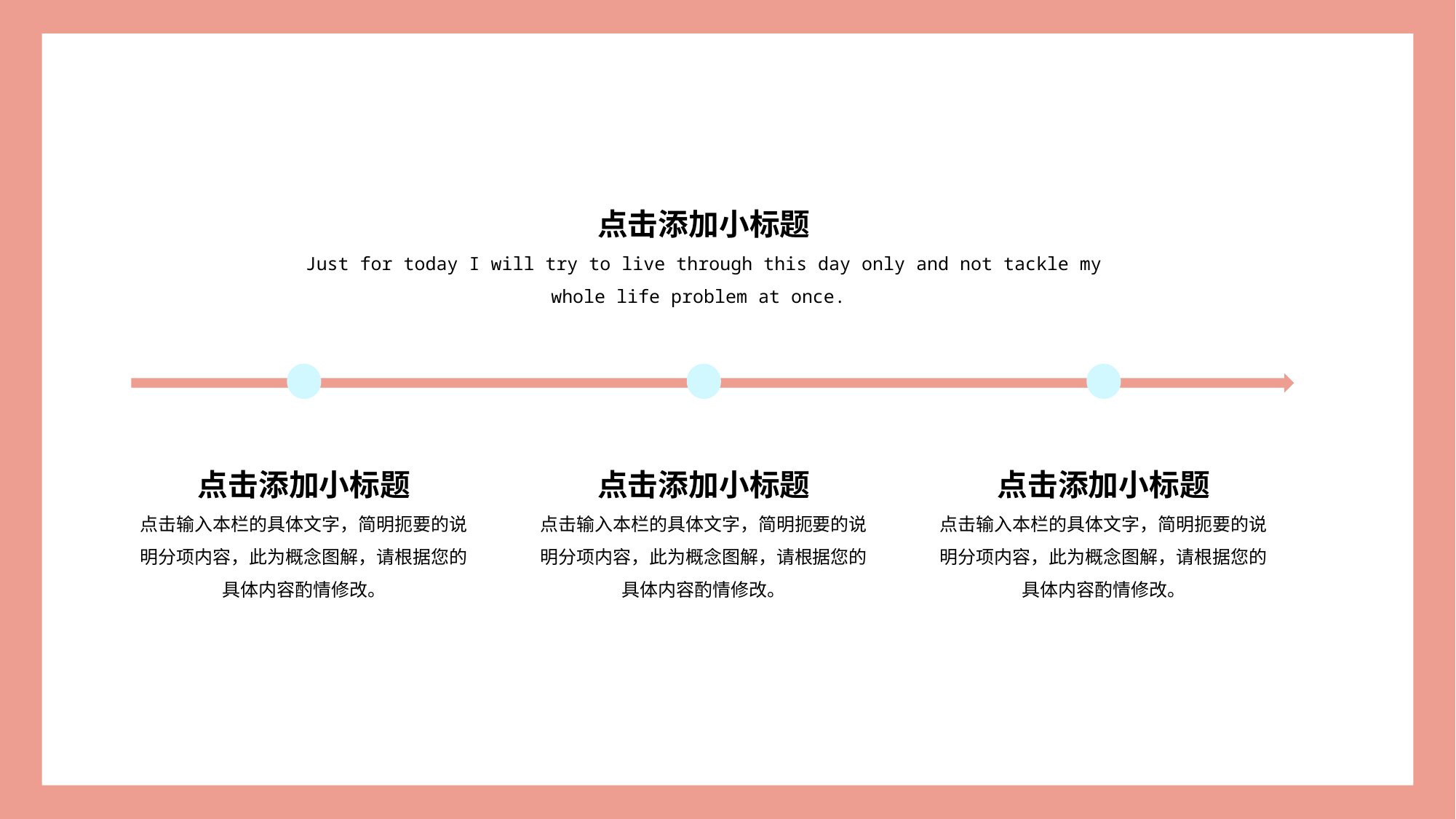

点击添加小标题
Just for today I will try to live through this day only and not tackle my whole life problem at once.

点击添加小标题
点击输入本栏的具体文字，简明扼要的说明分项内容，此为概念图解，请根据您的具体内容酌情修改。
点击添加小标题
点击输入本栏的具体文字，简明扼要的说明分项内容，此为概念图解，请根据您的具体内容酌情修改。
点击添加小标题
点击输入本栏的具体文字，简明扼要的说明分项内容，此为概念图解，请根据您的具体内容酌情修改。